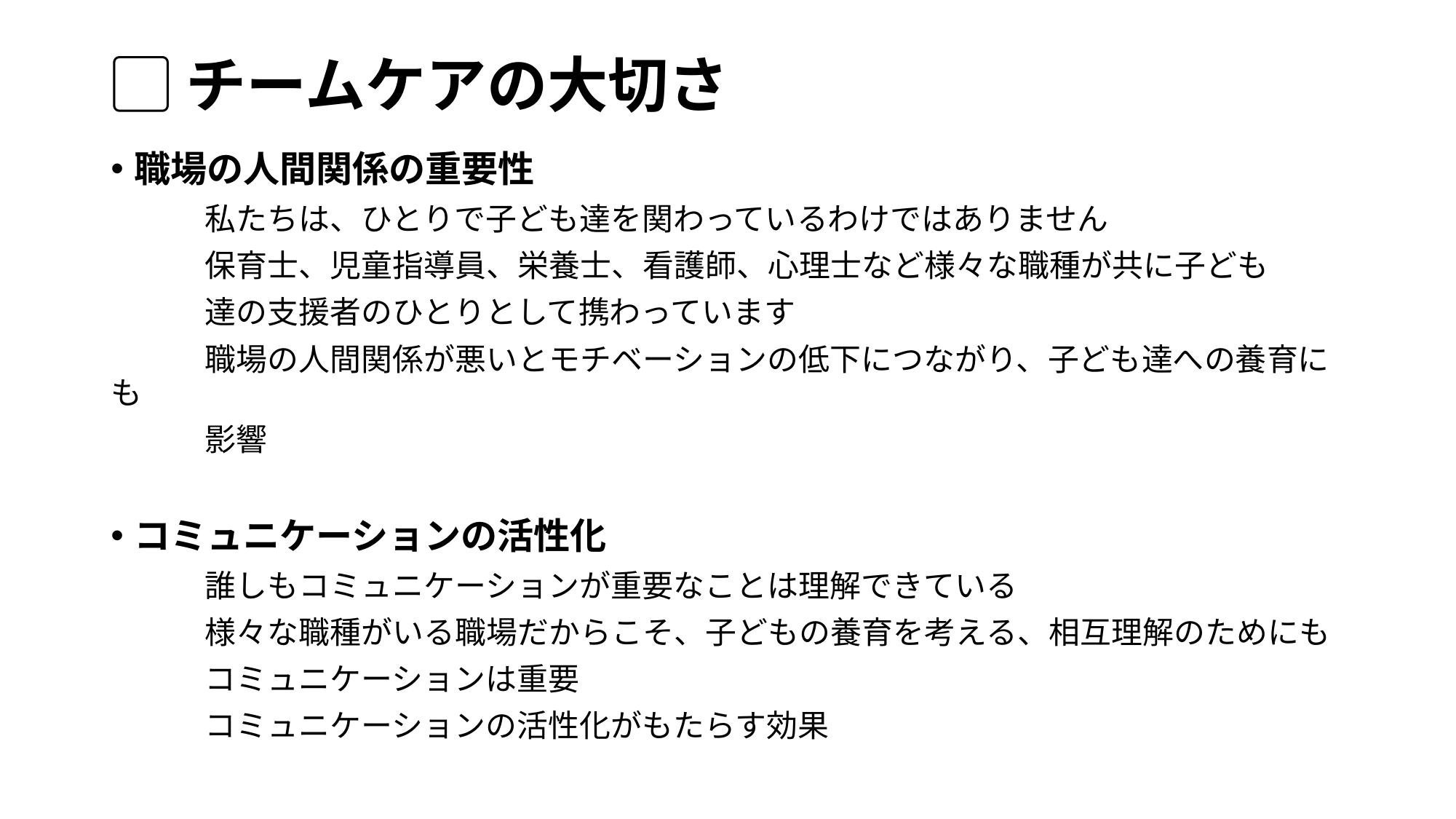

# ▢チームケアの大切さ
職場の人間関係の重要性
　　　私たちは、ひとりで子ども達を関わっているわけではありません
　　　保育士、児童指導員、栄養士、看護師、心理士など様々な職種が共に子ども
　　　達の支援者のひとりとして携わっています
　　　職場の人間関係が悪いとモチベーションの低下につながり、子ども達への養育にも
　　　影響

コミュニケーションの活性化
　　　誰しもコミュニケーションが重要なことは理解できている
　　　様々な職種がいる職場だからこそ、子どもの養育を考える、相互理解のためにも
　　　コミュニケーションは重要
　　　コミュニケーションの活性化がもたらす効果